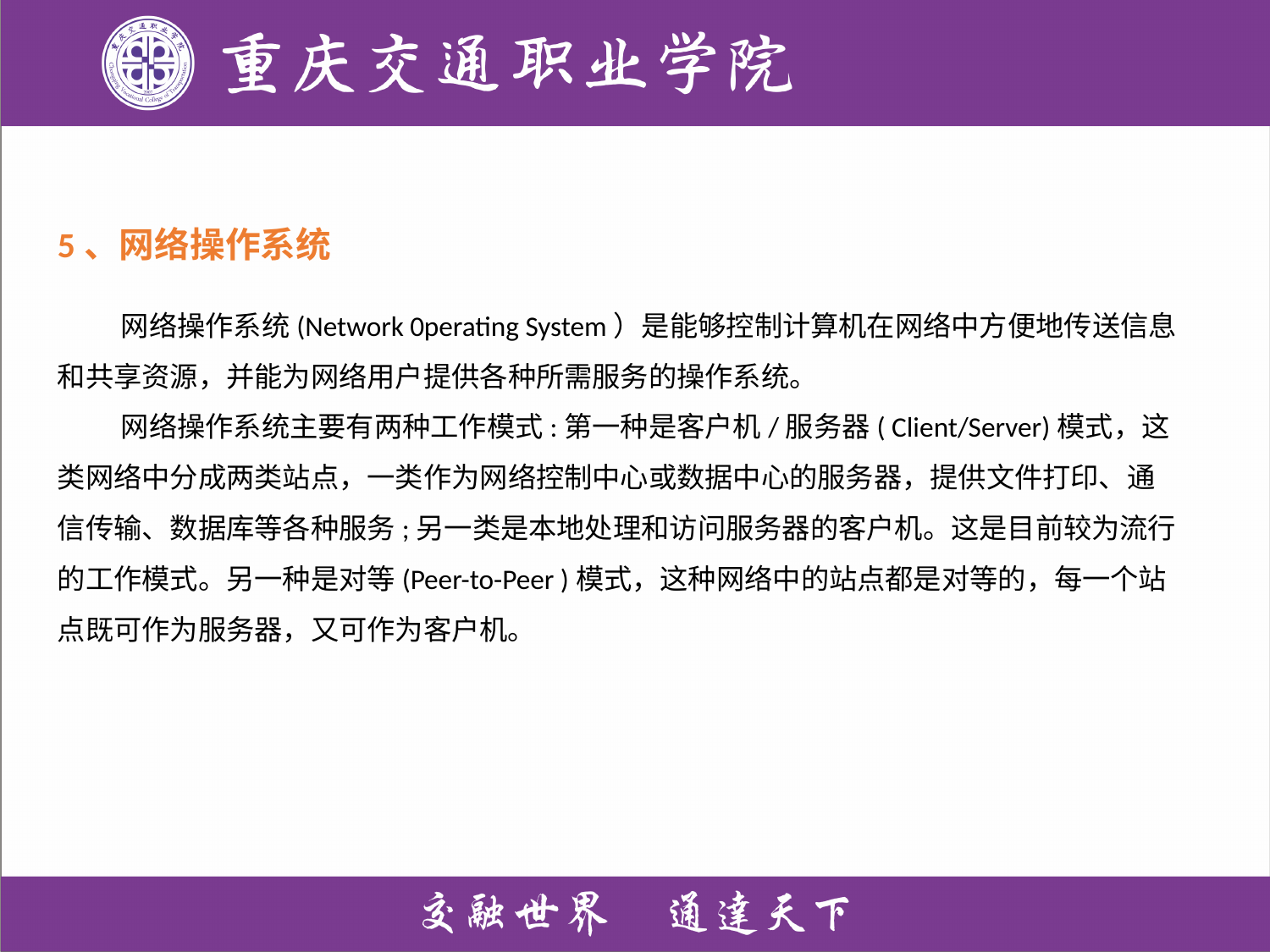

5、网络操作系统
网络操作系统(Network 0perating System）是能够控制计算机在网络中方便地传送信息和共享资源，并能为网络用户提供各种所需服务的操作系统。
网络操作系统主要有两种工作模式:第一种是客户机/服务器( Client/Server)模式，这类网络中分成两类站点，一类作为网络控制中心或数据中心的服务器，提供文件打印、通信传输、数据库等各种服务;另一类是本地处理和访问服务器的客户机。这是目前较为流行的工作模式。另一种是对等(Peer-to-Peer )模式，这种网络中的站点都是对等的，每一个站点既可作为服务器，又可作为客户机。